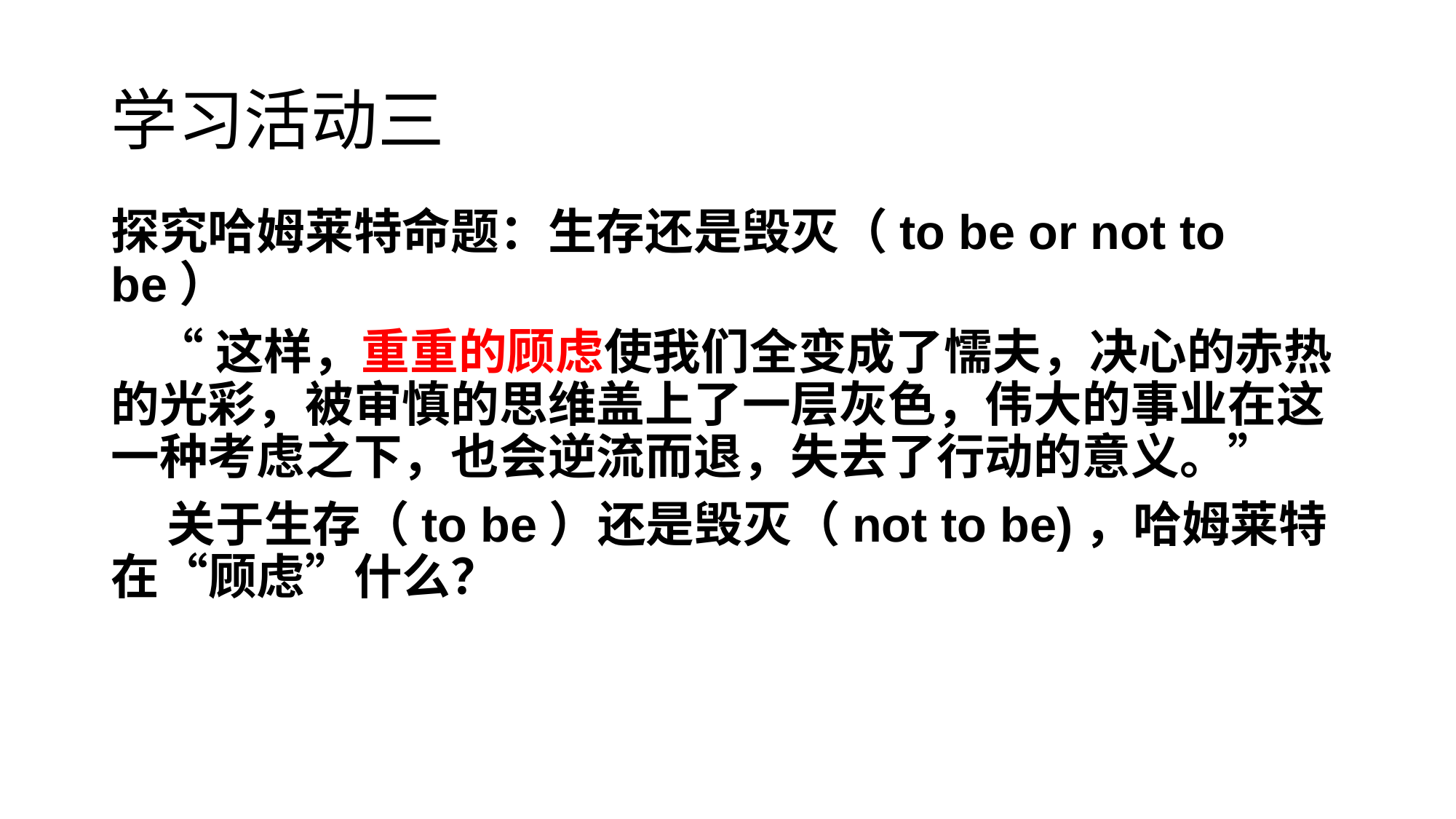

# 学习活动三
探究哈姆莱特命题：生存还是毁灭（to be or not to be）
    “这样，重重的顾虑使我们全变成了懦夫，决心的赤热的光彩，被审慎的思维盖上了一层灰色，伟大的事业在这一种考虑之下，也会逆流而退，失去了行动的意义。”
    关于生存（to be）还是毁灭（not to be)，哈姆莱特在“顾虑”什么？